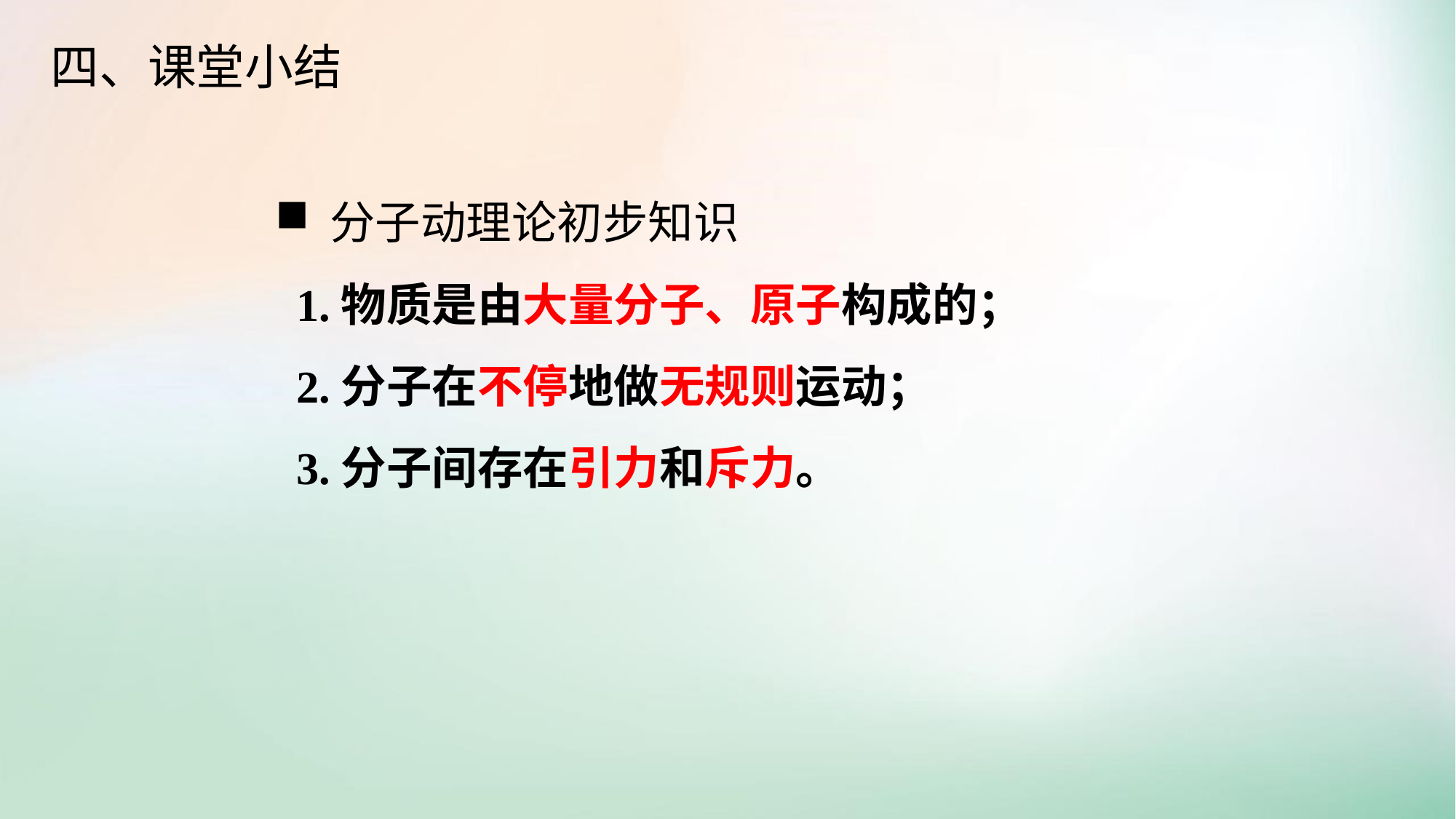

四、课堂小结
分子动理论初步知识
1.物质是由大量分子、原子构成的；
2.分子在不停地做无规则运动；
3.分子间存在引力和斥力。